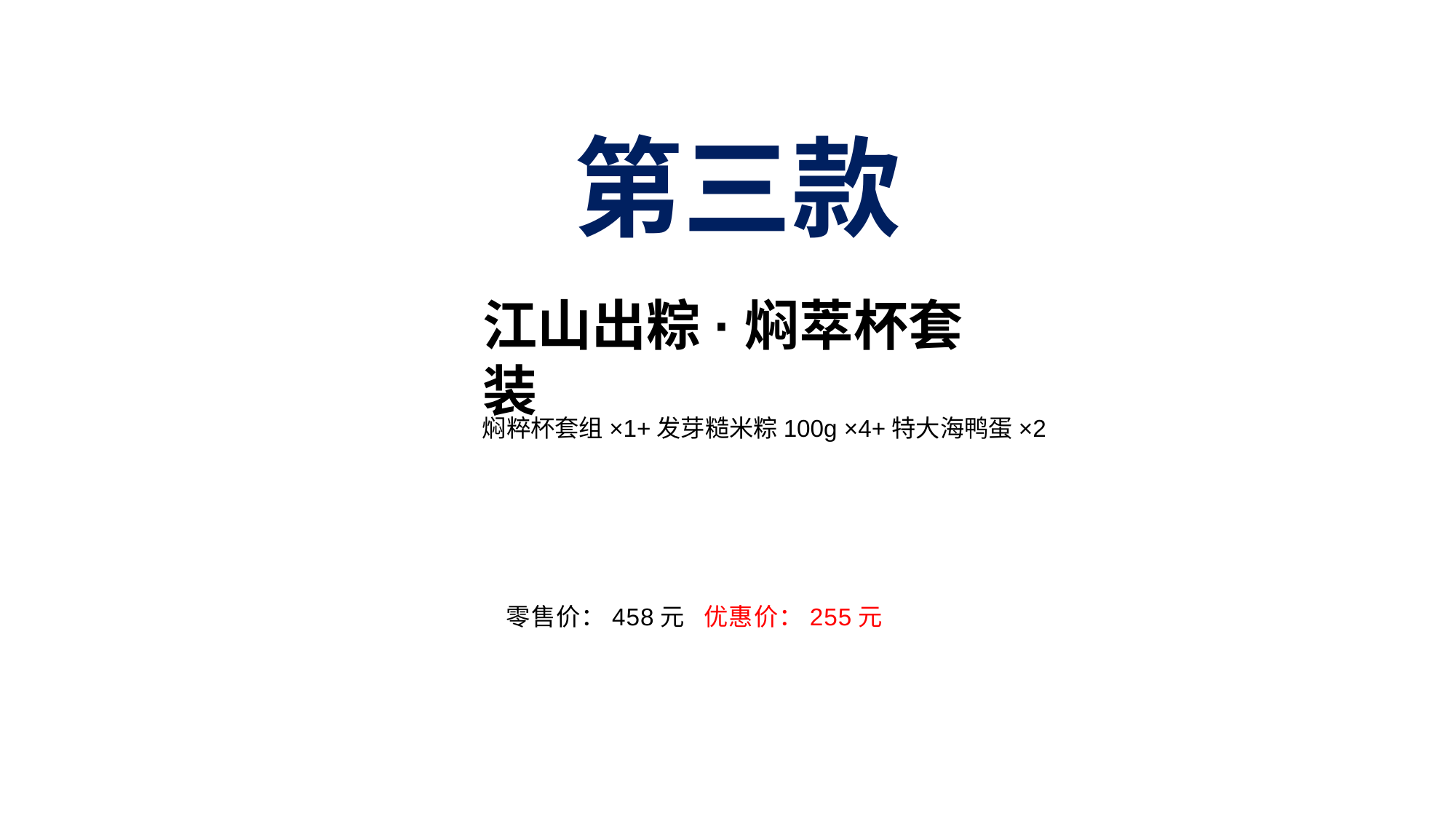

第三款
江山出粽·焖萃杯套装
焖粹杯套组×1+发芽糙米粽100g ×4+特大海鸭蛋×2

 零售价：458元   优惠价：255元